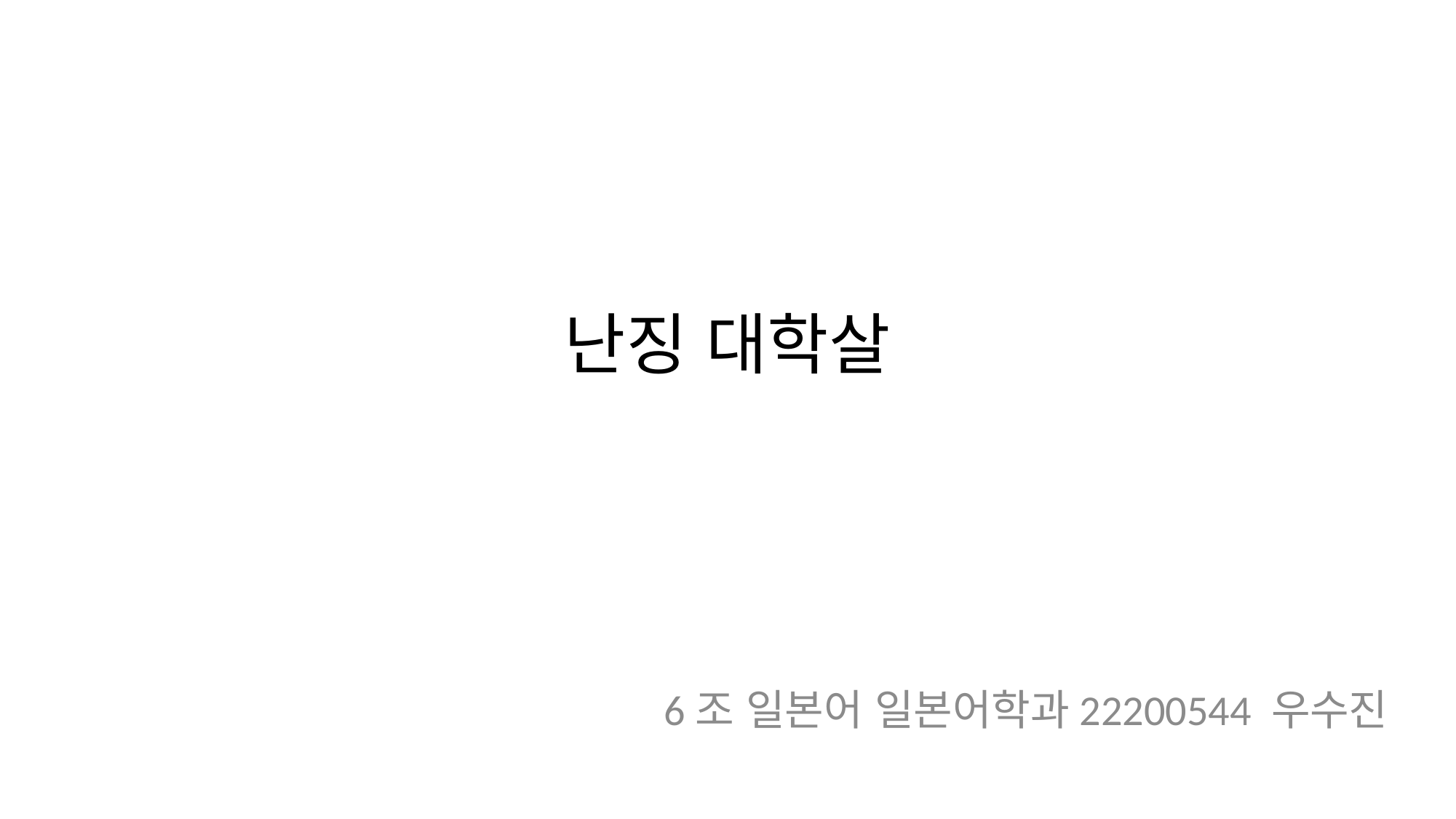

# 난징 대학살
6조 일본어 일본어학과22200544 우수진